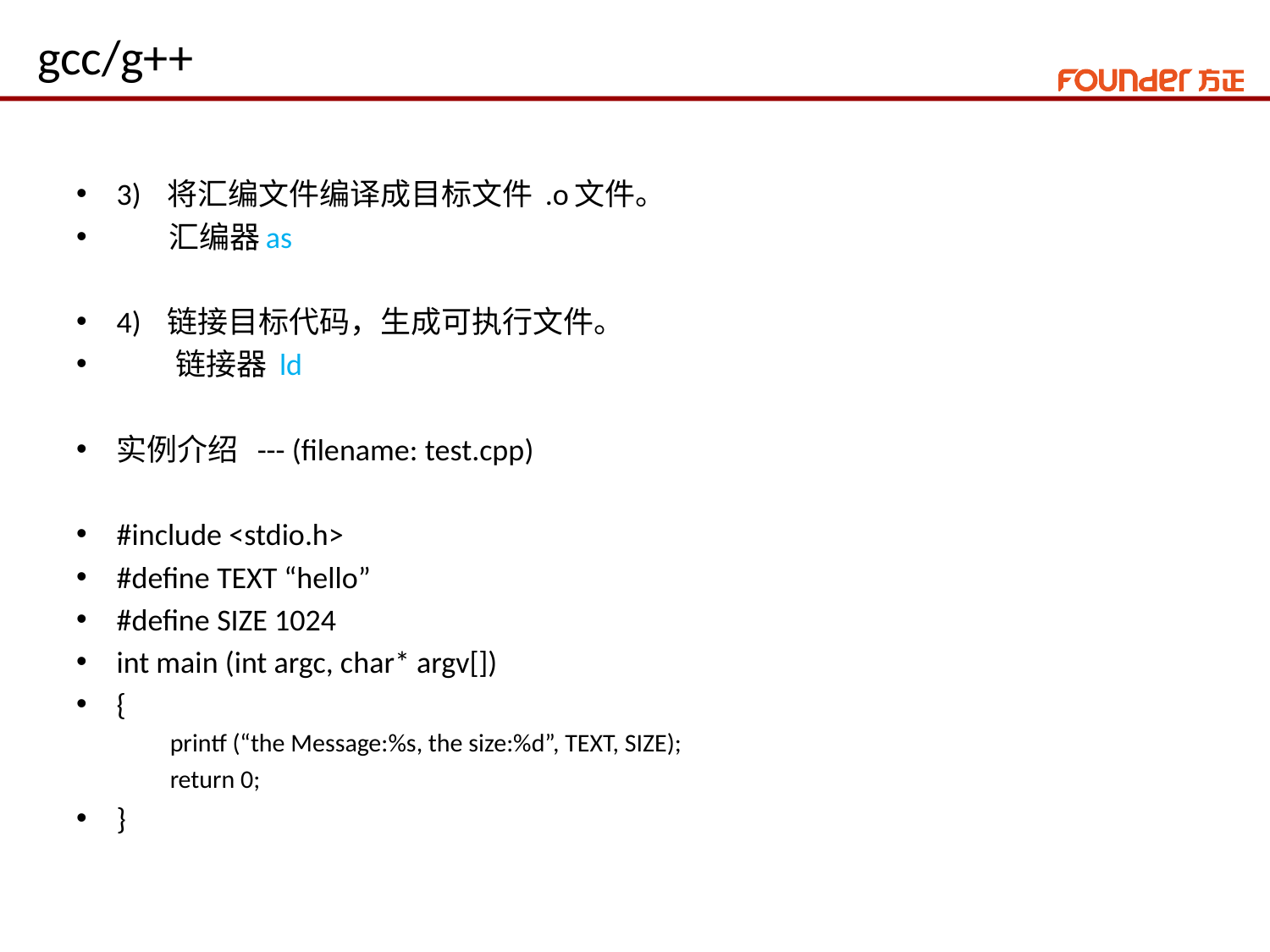

# gcc/g++

3)   将汇编文件编译成目标文件 .o文件。
       汇编器as

4)   链接目标代码，生成可执行文件。
        链接器 ld

实例介绍  --- (filename: test.cpp)

#include <stdio.h>
#define TEXT “hello”
#define SIZE 1024
int main (int argc, char* argv[])
{
       printf (“the Message:%s, the size:%d”, TEXT, SIZE);
       return 0;
}